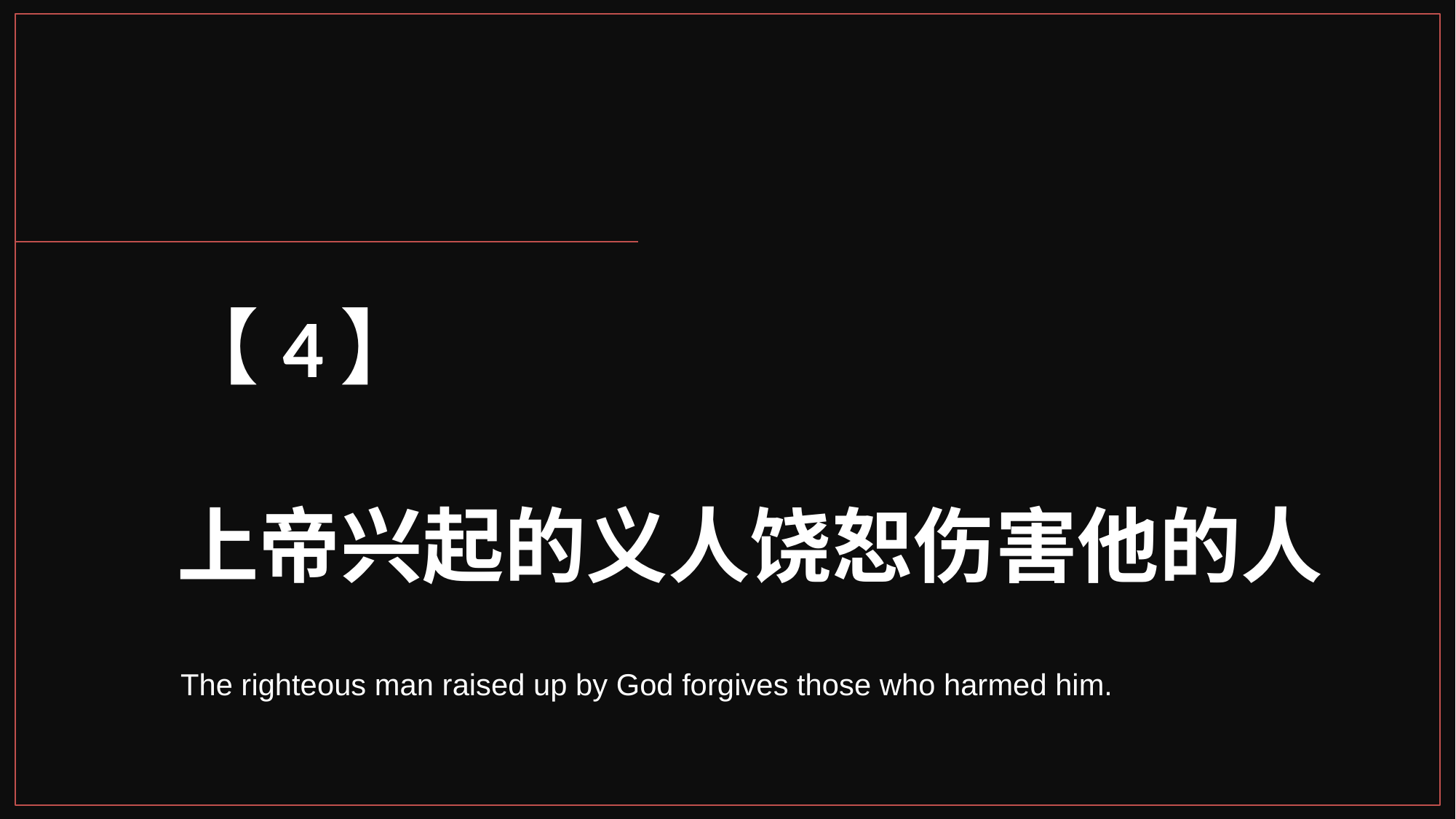

【4】

上帝兴起的义人饶恕伤害他的人

The righteous man raised up by God forgives those who harmed him.